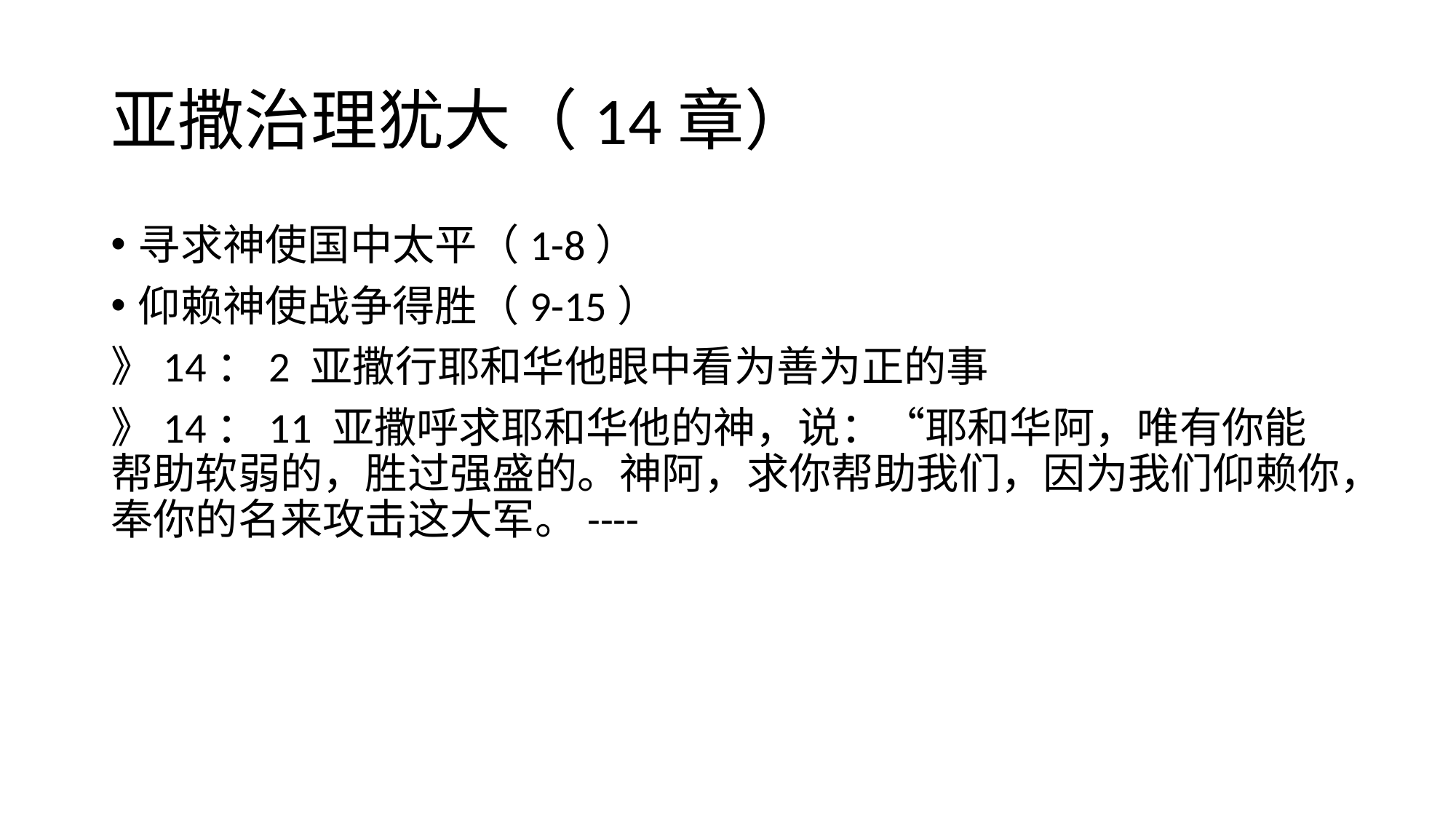

# 亚撒治理犹大（14章）
寻求神使国中太平（1-8）
仰赖神使战争得胜（9-15）
》14：2 亚撒行耶和华他眼中看为善为正的事
》14：11 亚撒呼求耶和华他的神，说：“耶和华阿，唯有你能帮助软弱的，胜过强盛的。神阿，求你帮助我们，因为我们仰赖你，奉你的名来攻击这大军。----